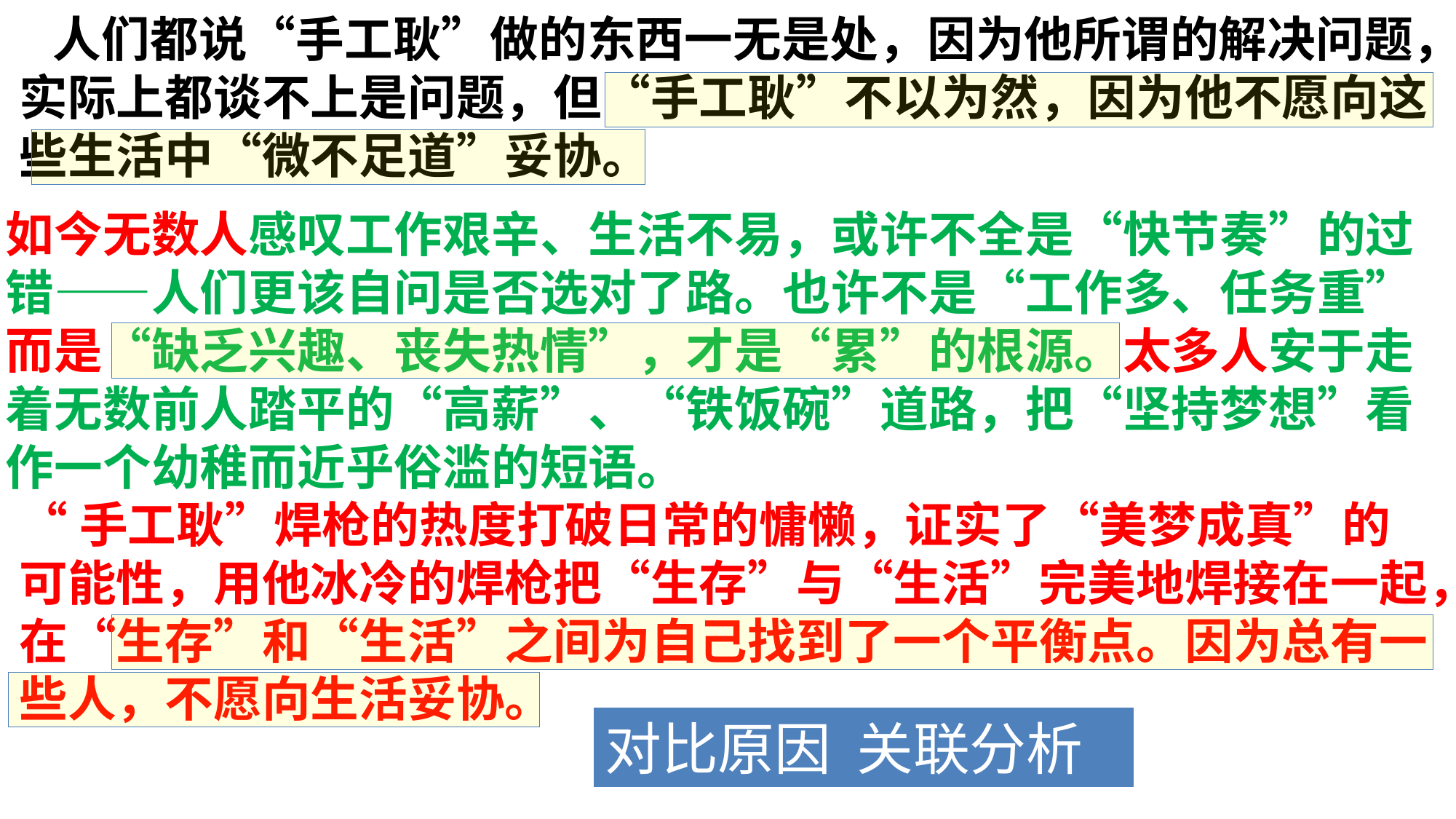

人们都说“手工耿”做的东西一无是处，因为他所谓的解决问题，实际上都谈不上是问题，但“手工耿”不以为然，因为他不愿向这些生活中“微不足道”妥协。

如今无数人感叹工作艰辛、生活不易，或许不全是“快节奏”的过错——人们更该自问是否选对了路。也许不是“工作多、任务重”而是“缺乏兴趣、丧失热情”，才是“累”的根源。太多人安于走着无数前人踏平的“高薪”、“铁饭碗”道路，把“坚持梦想”看作一个幼稚而近乎俗滥的短语。

“手工耿”焊枪的热度打破日常的慵懒，证实了“美梦成真”的可能性，用他冰冷的焊枪把“生存”与“生活”完美地焊接在一起，在“生存”和“生活”之间为自己找到了一个平衡点。因为总有一些人，不愿向生活妥协。

对比原因  关联分析